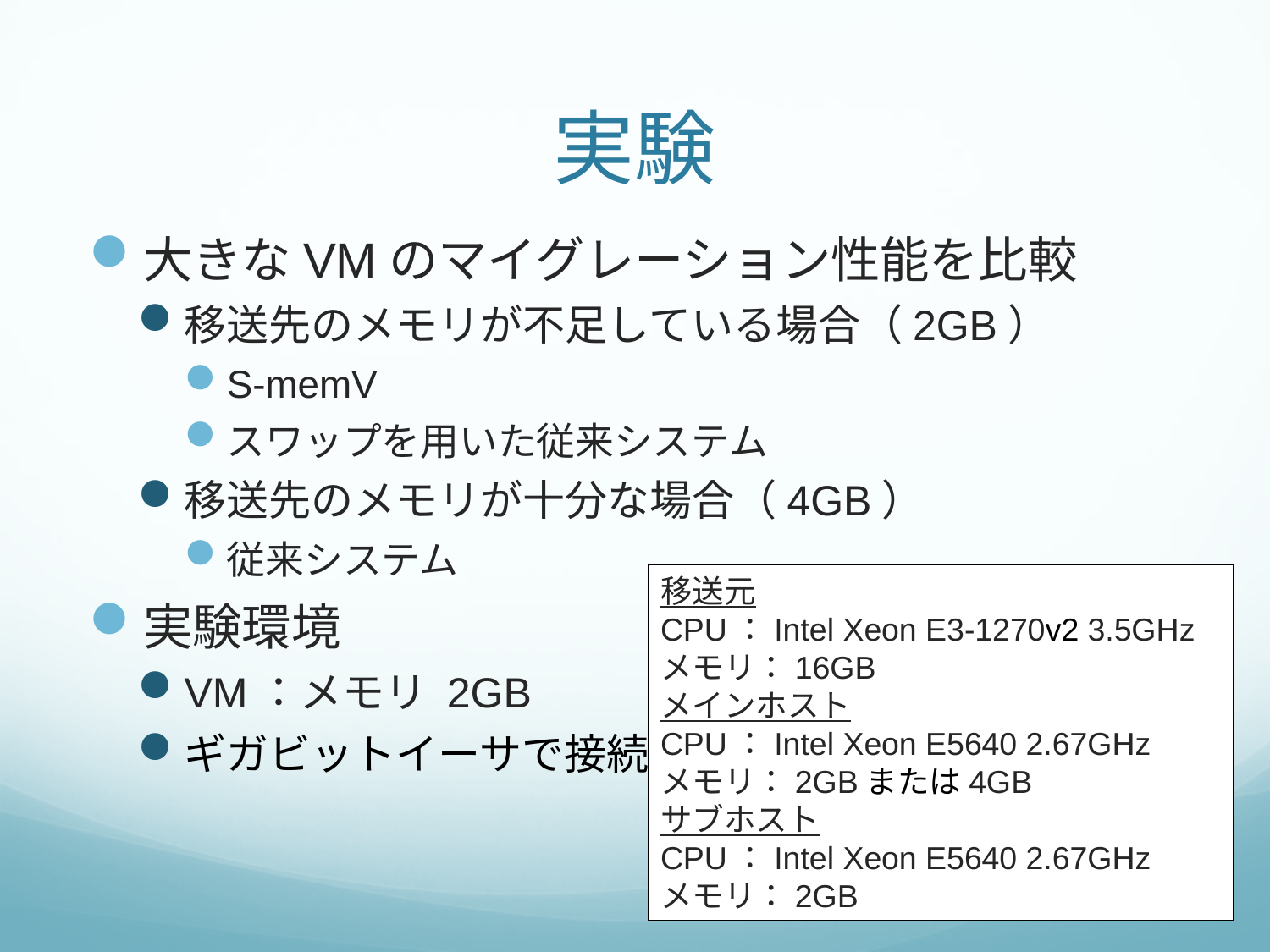

# 実験
大きなVMのマイグレーション性能を比較
移送先のメモリが不足している場合（2GB）
S-memV
スワップを用いた従来システム
移送先のメモリが十分な場合（4GB）
従来システム
実験環境
VM：メモリ 2GB
ギガビットイーサで接続
移送元
CPU：Intel Xeon E3-1270v2 3.5GHz
メモリ：16GB
メインホスト
CPU：Intel Xeon E5640 2.67GHz
メモリ：2GBまたは4GB
サブホスト
CPU：Intel Xeon E5640 2.67GHz
メモリ：2GB